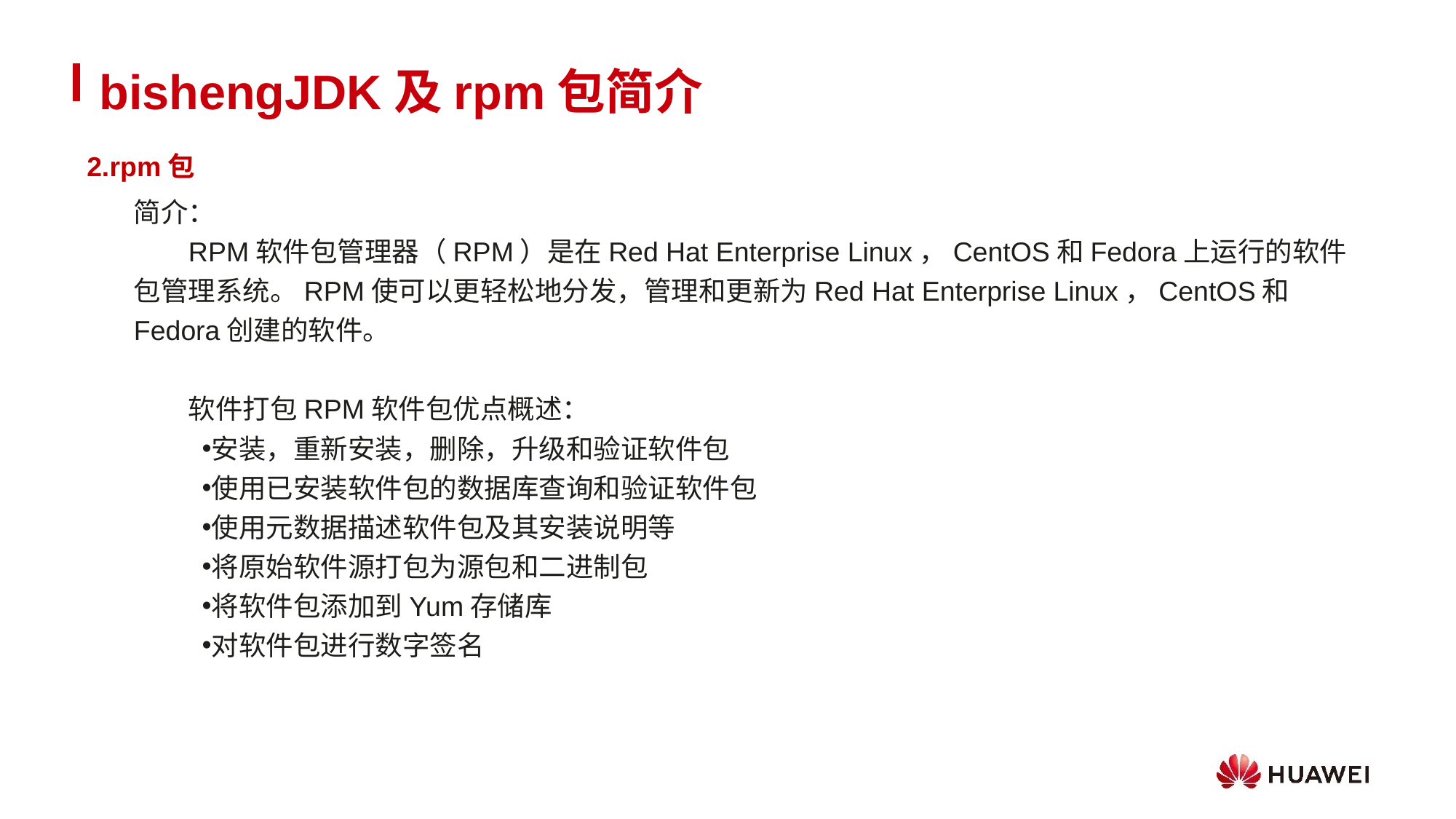

bishengJDK及rpm包简介
2.rpm包
简介：
RPM软件包管理器（RPM）是在Red Hat Enterprise Linux，CentOS和Fedora上运行的软件包管理系统。RPM使可以更轻松地分发，管理和更新为Red Hat Enterprise Linux，CentOS和Fedora创建的软件。

软件打包RPM软件包优点概述：
安装，重新安装，删除，升级和验证软件包
使用已安装软件包的数据库查询和验证软件包
使用元数据描述软件包及其安装说明等
将原始软件源打包为源包和二进制包
将软件包添加到Yum存储库
对软件包进行数字签名